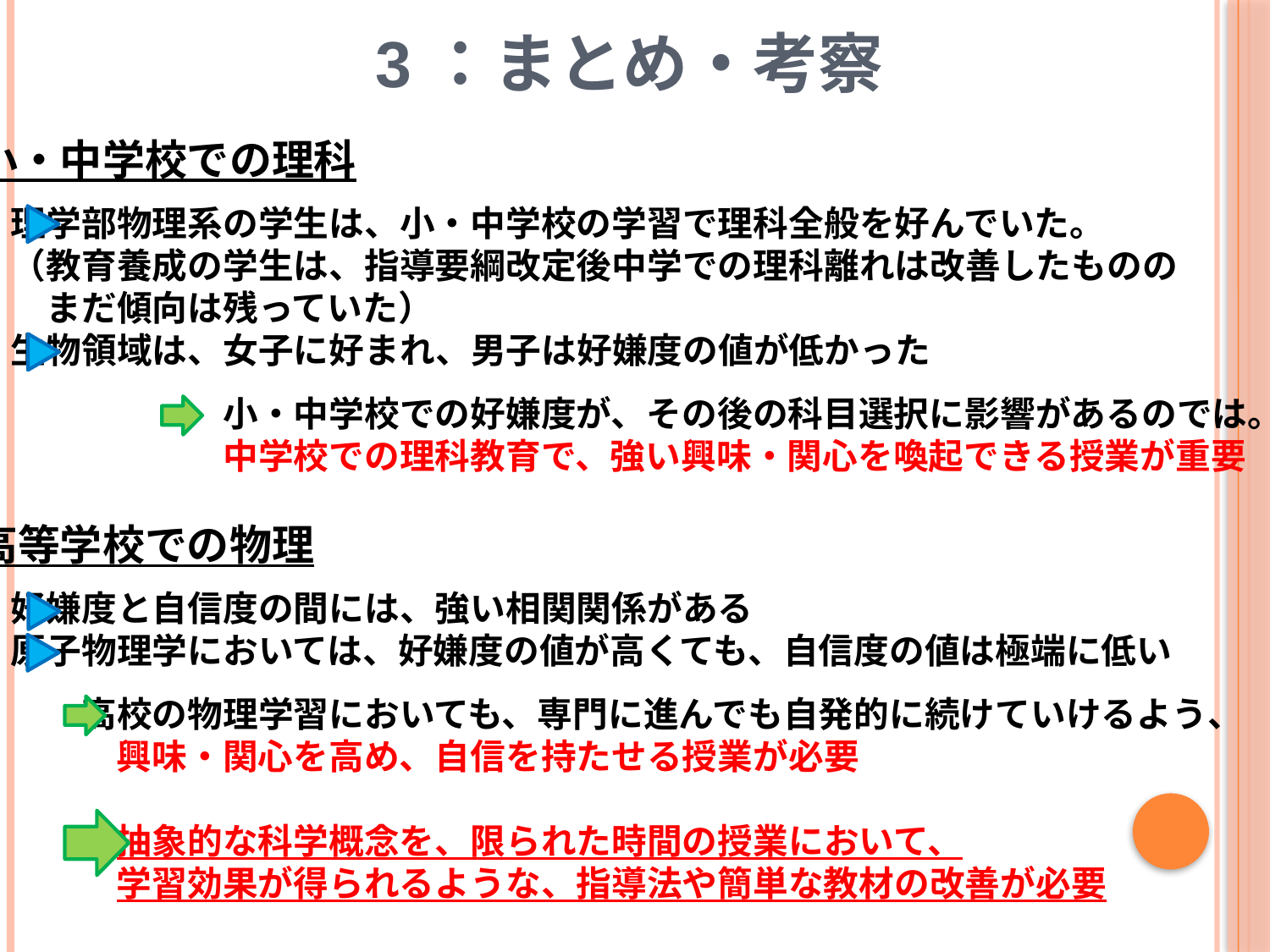

3：まとめ・考察
小・中学校での理科

　理学部物理系の学生は、小・中学校の学習で理科全般を好んでいた。
　（教育養成の学生は、指導要綱改定後中学での理科離れは改善したものの
　　まだ傾向は残っていた）
　生物領域は、女子に好まれ、男子は好嫌度の値が低かった

　　　　　　　小・中学校での好嫌度が、その後の科目選択に影響があるのでは。
　　　　　　　中学校での理科教育で、強い興味・関心を喚起できる授業が重要

高等学校での物理

　好嫌度と自信度の間には、強い相関関係がある
　原子物理学においては、好嫌度の値が高くても、自信度の値は極端に低い

　　　高校の物理学習においても、専門に進んでも自発的に続けていけるよう、
　　　　興味・関心を高め、自信を持たせる授業が必要

　　　　抽象的な科学概念を、限られた時間の授業において、
　　　　学習効果が得られるような、指導法や簡単な教材の改善が必要